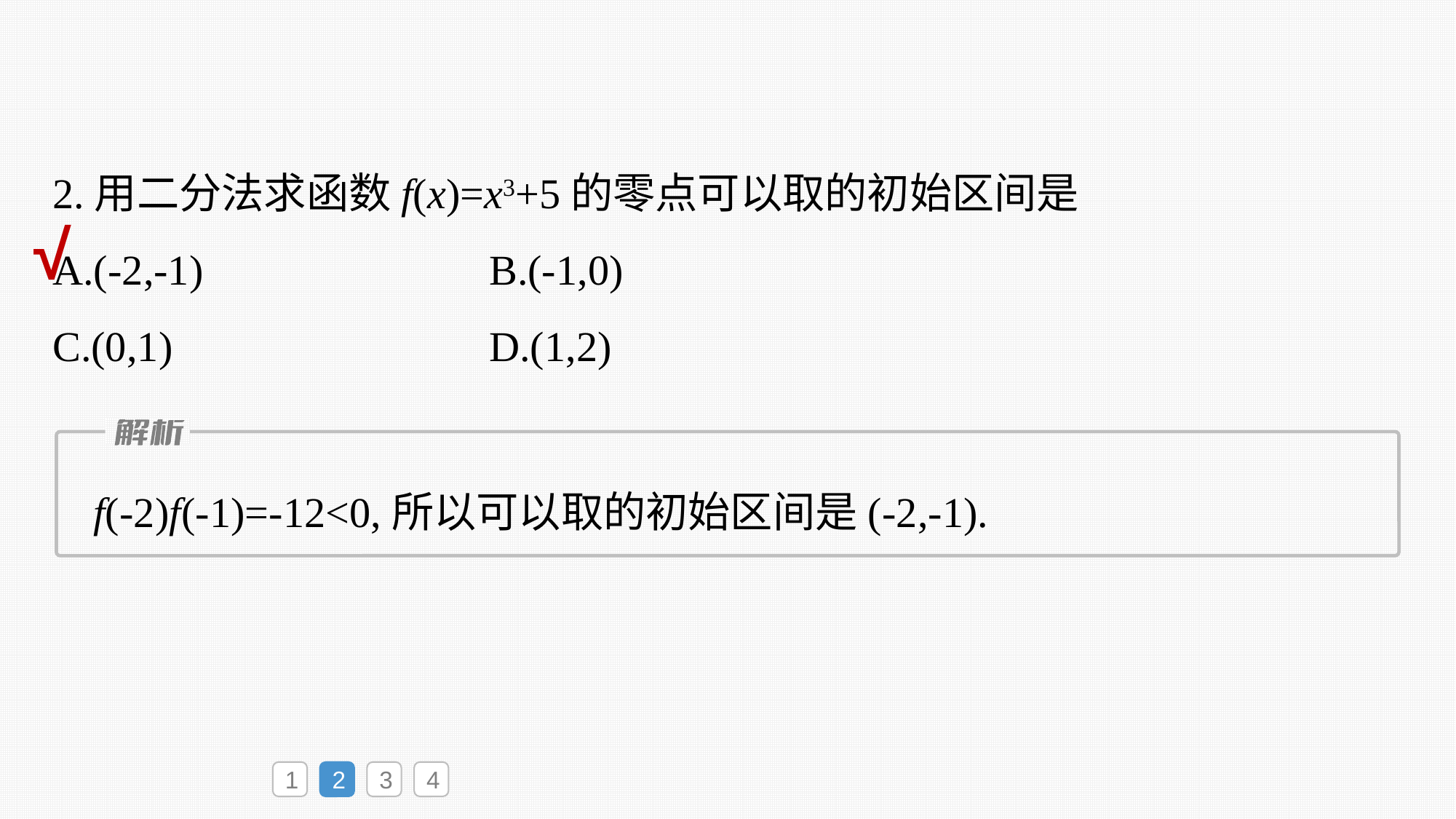

2.用二分法求函数f(x)=x3+5的零点可以取的初始区间是
A.(-2,-1)			B.(-1,0)
C.(0,1)			D.(1,2)
√

f(-2)f(-1)=-12<0,所以可以取的初始区间是(-2,-1).
1
2
3
4